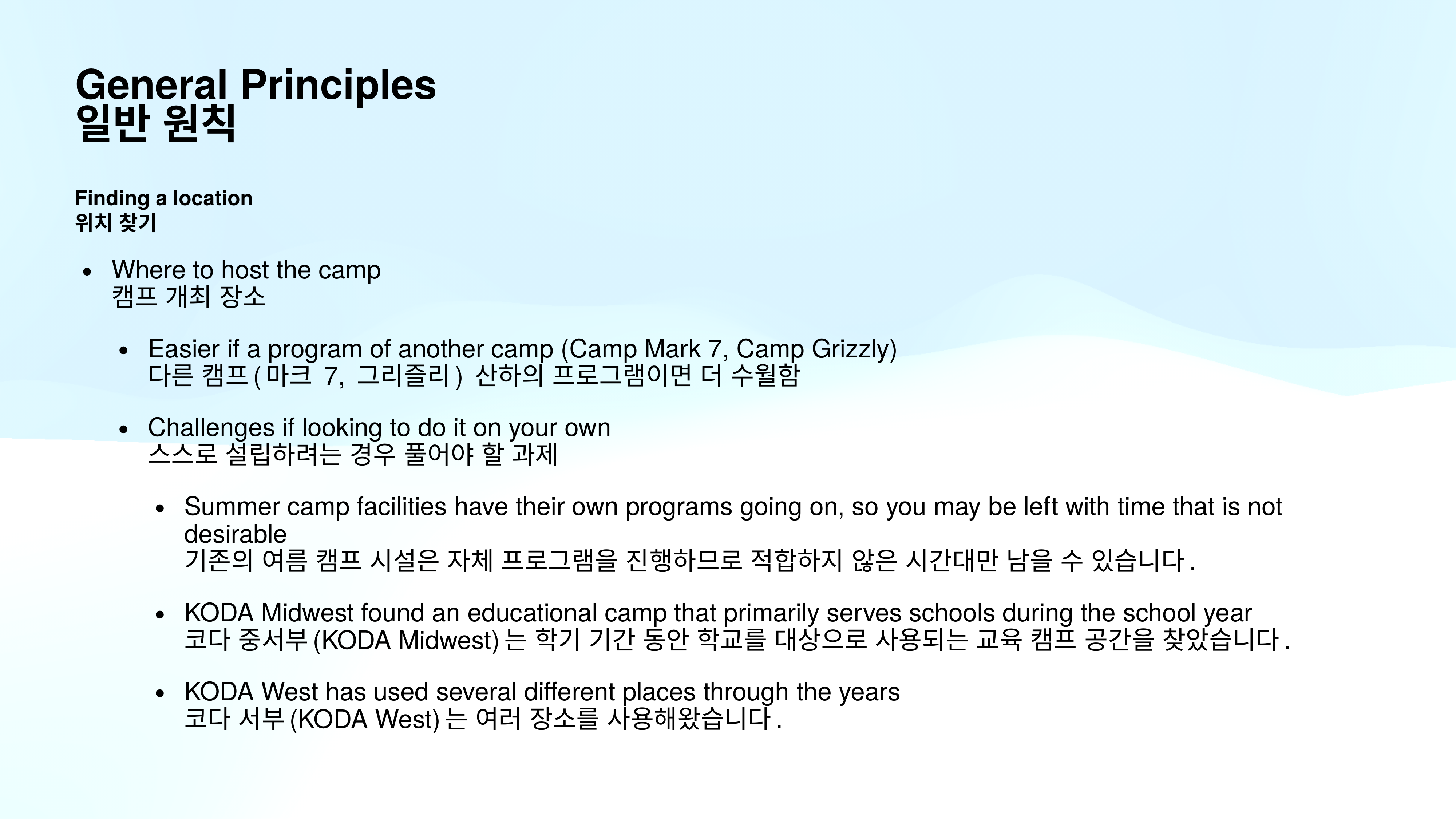

# General Principles 일반 원칙
Finding a location
위치 찾기
Where to host the camp
캠프 개최 장소
Easier if a program of another camp (Camp Mark 7, Camp Grizzly)
다른 캠프(마크 7, 그리즐리) 산하의 프로그램이면 더 수월함
Challenges if looking to do it on your own
스스로 설립하려는 경우 풀어야 할 과제
Summer camp facilities have their own programs going on, so you may be left with time that is not desirable
기존의 여름 캠프 시설은 자체 프로그램을 진행하므로 적합하지 않은 시간대만 남을 수 있습니다.
KODA Midwest found an educational camp that primarily serves schools during the school year
코다 중서부(KODA Midwest)는 학기 기간 동안 학교를 대상으로 사용되는 교육 캠프 공간을 찾았습니다.
KODA West has used several different places through the years
코다 서부(KODA West)는 여러 장소를 사용해왔습니다.